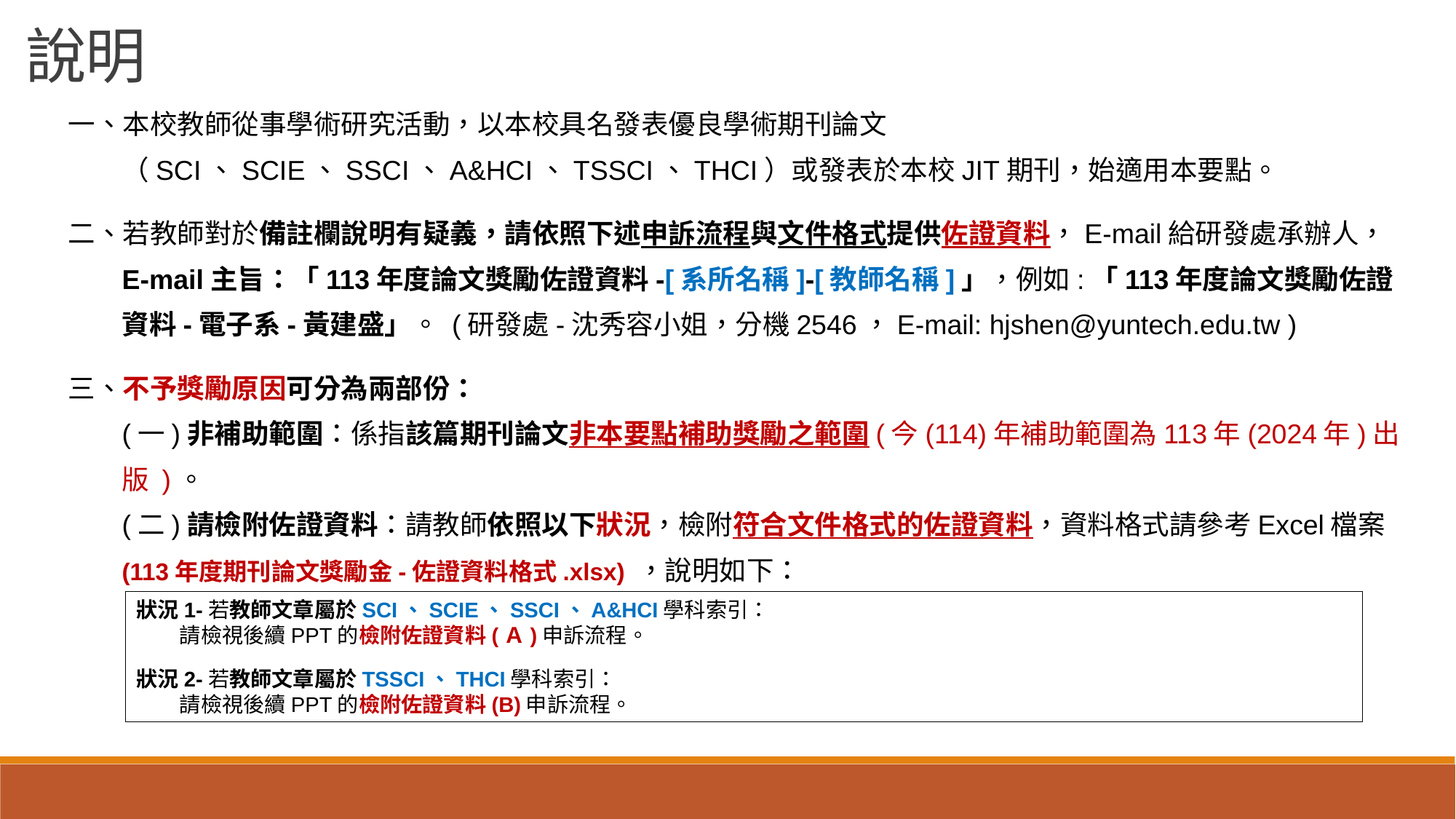

說明
一、本校教師從事學術研究活動，以本校具名發表優良學術期刊論文（SCI、SCIE、SSCI、A&HCI、TSSCI、THCI）或發表於本校JIT期刊，始適用本要點。
二、若教師對於備註欄說明有疑義，請依照下述申訴流程與文件格式提供佐證資料，E-mail給研發處承辦人，E-mail主旨：「113年度論文獎勵佐證資料-[系所名稱]-[教師名稱]」，例如:「113年度論文獎勵佐證資料-電子系-黃建盛」。 (研發處-沈秀容小姐，分機2546，E-mail: hjshen@yuntech.edu.tw )
三、不予獎勵原因可分為兩部份：
(一)非補助範圍：係指該篇期刊論文非本要點補助獎勵之範圍(今(114)年補助範圍為113年(2024年)出版 )。
(二)請檢附佐證資料：請教師依照以下狀況，檢附符合文件格式的佐證資料，資料格式請參考Excel檔案(113年度期刊論文獎勵金-佐證資料格式.xlsx) ，說明如下：
狀況1-若教師文章屬於SCI、SCIE、SSCI、A&HCI學科索引：
請檢視後續PPT的檢附佐證資料(Ａ)申訴流程。
狀況2-若教師文章屬於TSSCI、THCI學科索引：
請檢視後續PPT的檢附佐證資料(B)申訴流程。